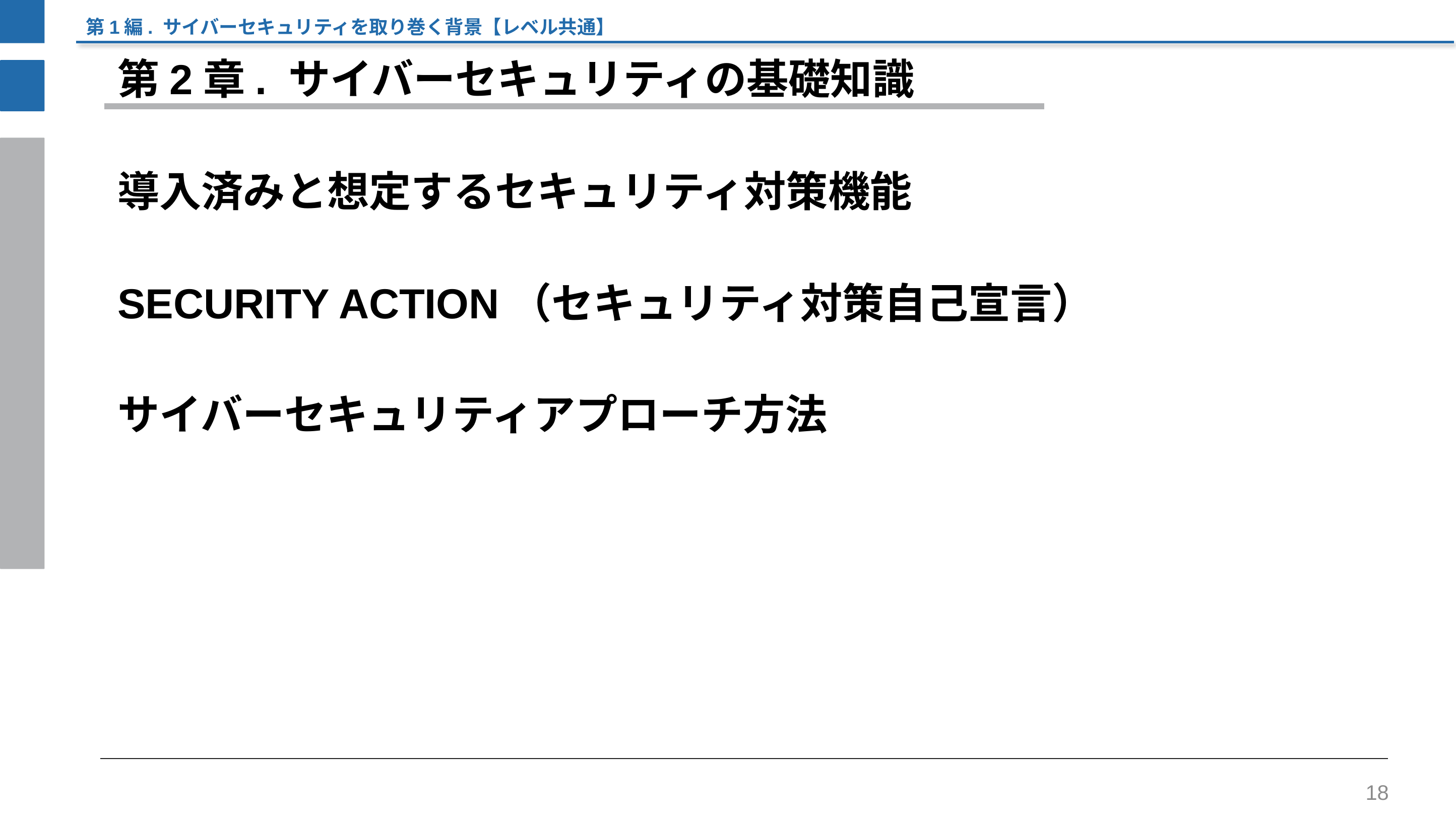

第1編. サイバーセキュリティを取り巻く背景【レベル共通】
第2章. サイバーセキュリティの基礎知識
導入済みと想定するセキュリティ対策機能

SECURITY ACTION（セキュリティ対策自己宣言）

サイバーセキュリティアプローチ方法

18